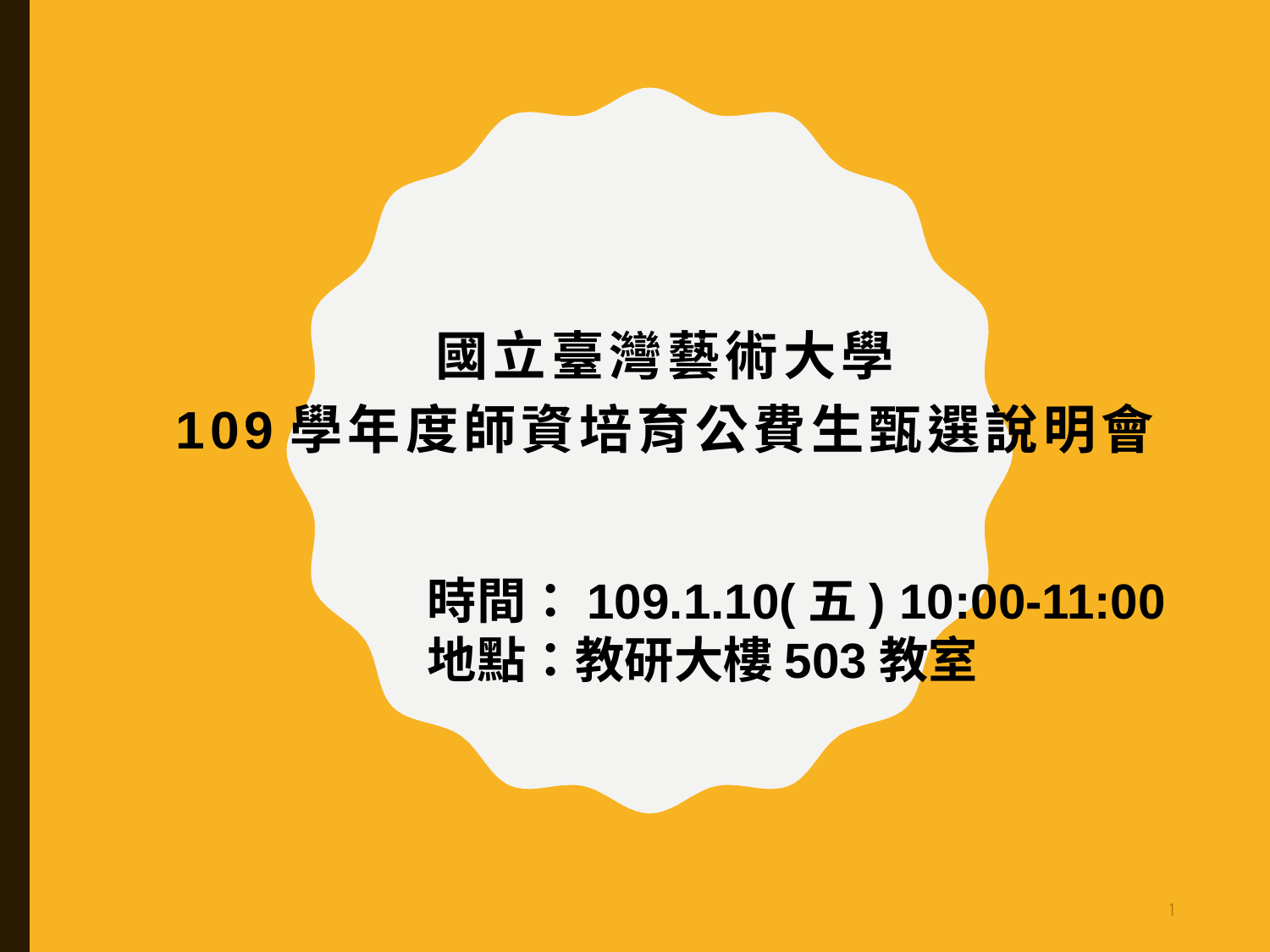

國立臺灣藝術大學
109學年度師資培育公費生甄選說明會
時間：109.1.10(五) 10:00-11:00
地點：教研大樓503教室
1